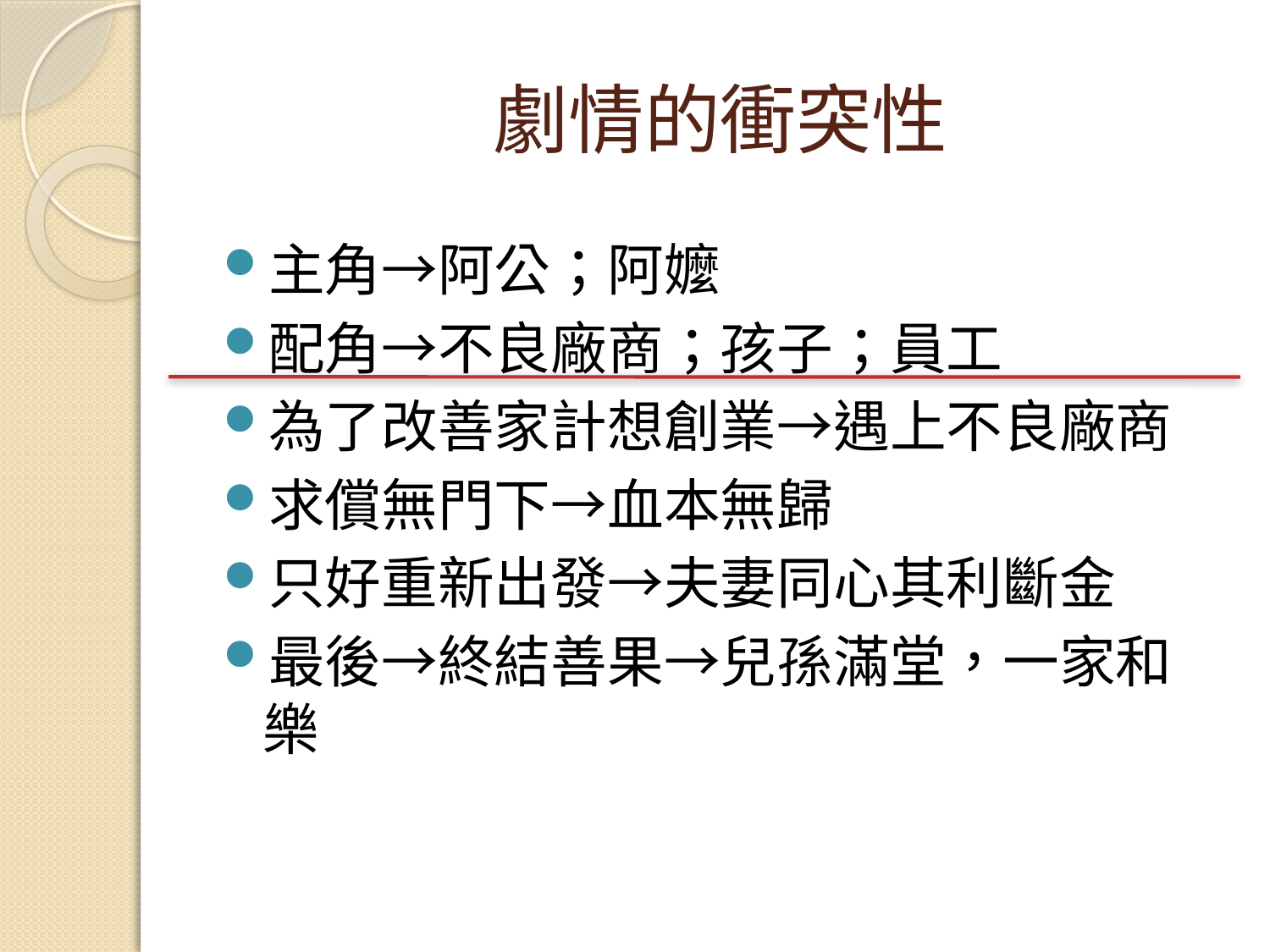

# 劇情的衝突性
主角→阿公；阿嬤
配角→不良廠商；孩子；員工
為了改善家計想創業→遇上不良廠商
求償無門下→血本無歸
只好重新出發→夫妻同心其利斷金
最後→終結善果→兒孫滿堂，一家和樂